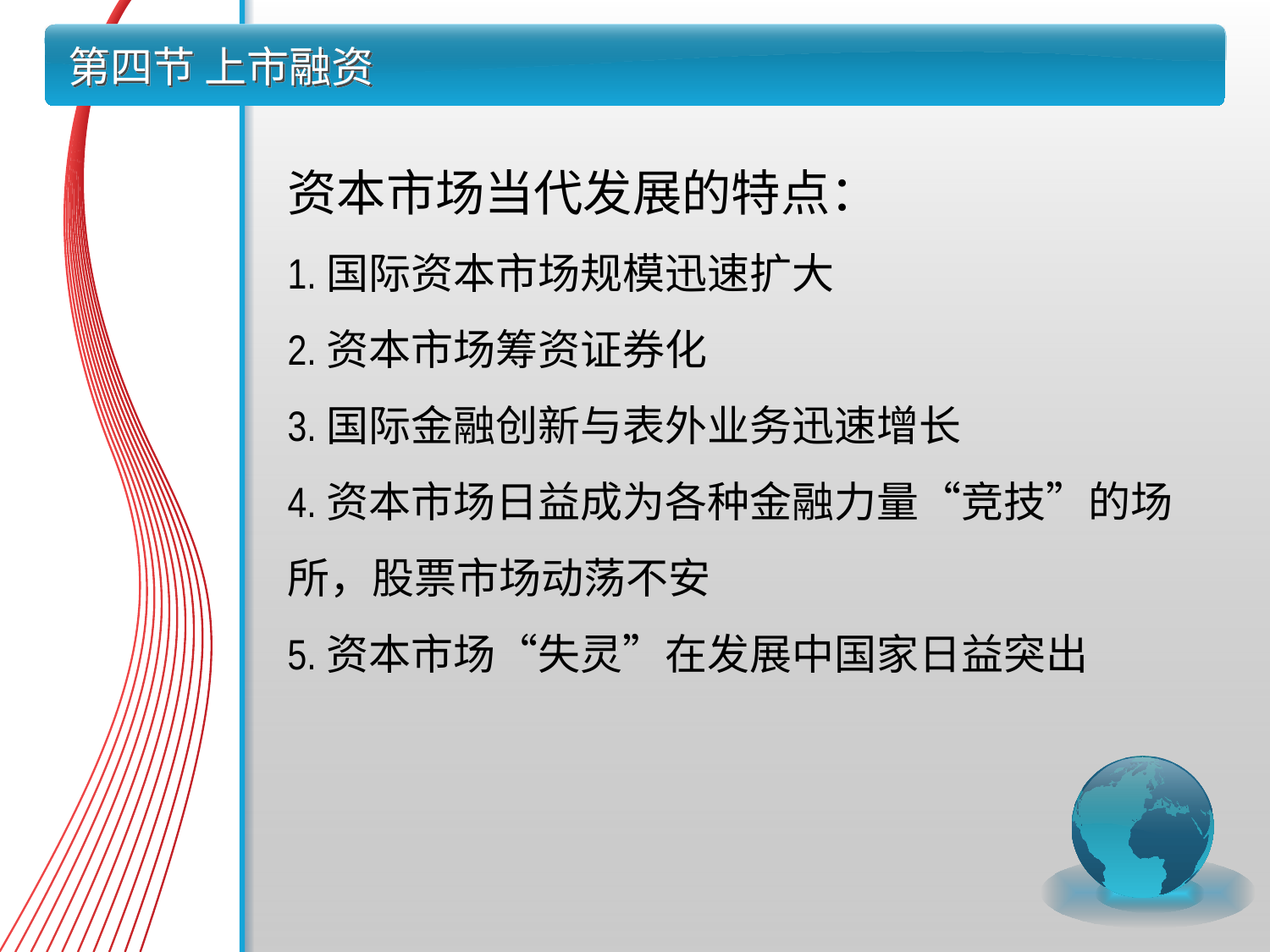

# 第四节 上市融资
资本市场当代发展的特点：
1.国际资本市场规模迅速扩大
2.资本市场筹资证券化
3.国际金融创新与表外业务迅速增长
4.资本市场日益成为各种金融力量“竞技”的场所，股票市场动荡不安
5.资本市场“失灵”在发展中国家日益突出